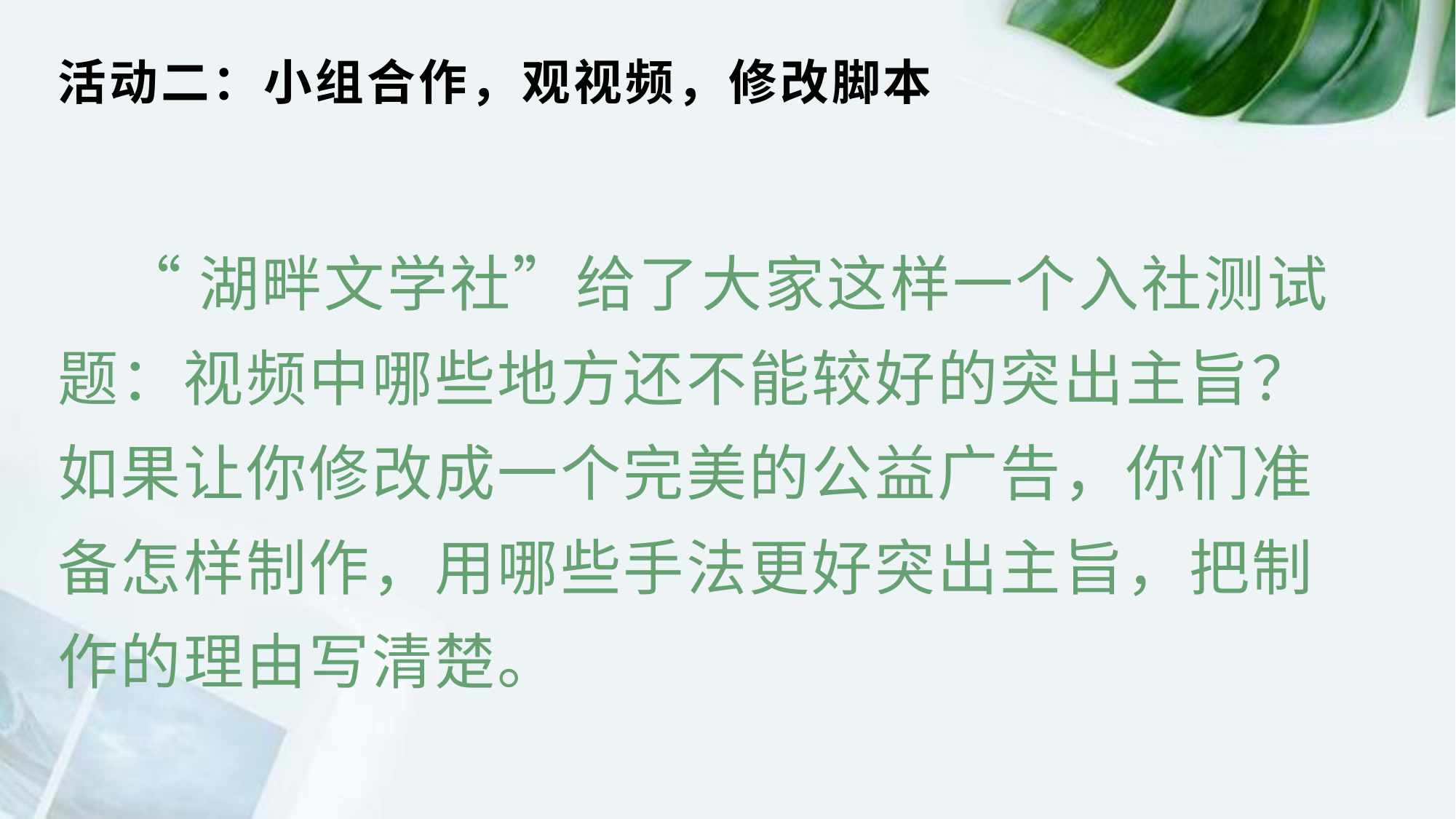

# 活动二：小组合作，观视频，修改脚本

    “湖畔文学社”给了大家这样一个入社测试题：视频中哪些地方还不能较好的突出主旨？如果让你修改成一个完美的公益广告，你们准备怎样制作，用哪些手法更好突出主旨，把制作的理由写清楚。